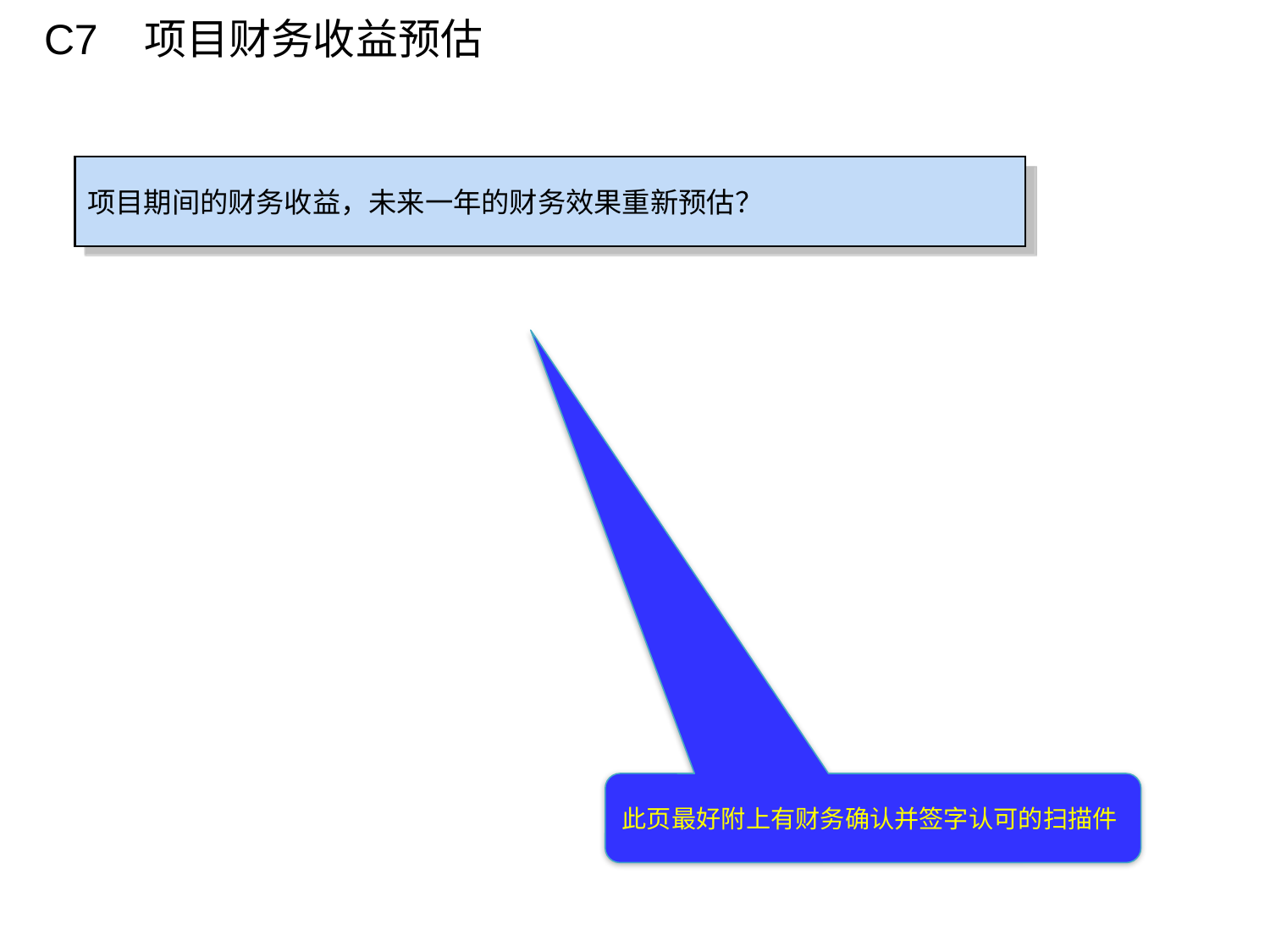

C7   项目财务收益预估
项目期间的财务收益，未来一年的财务效果重新预估？
此页最好附上有财务确认并签字认可的扫描件